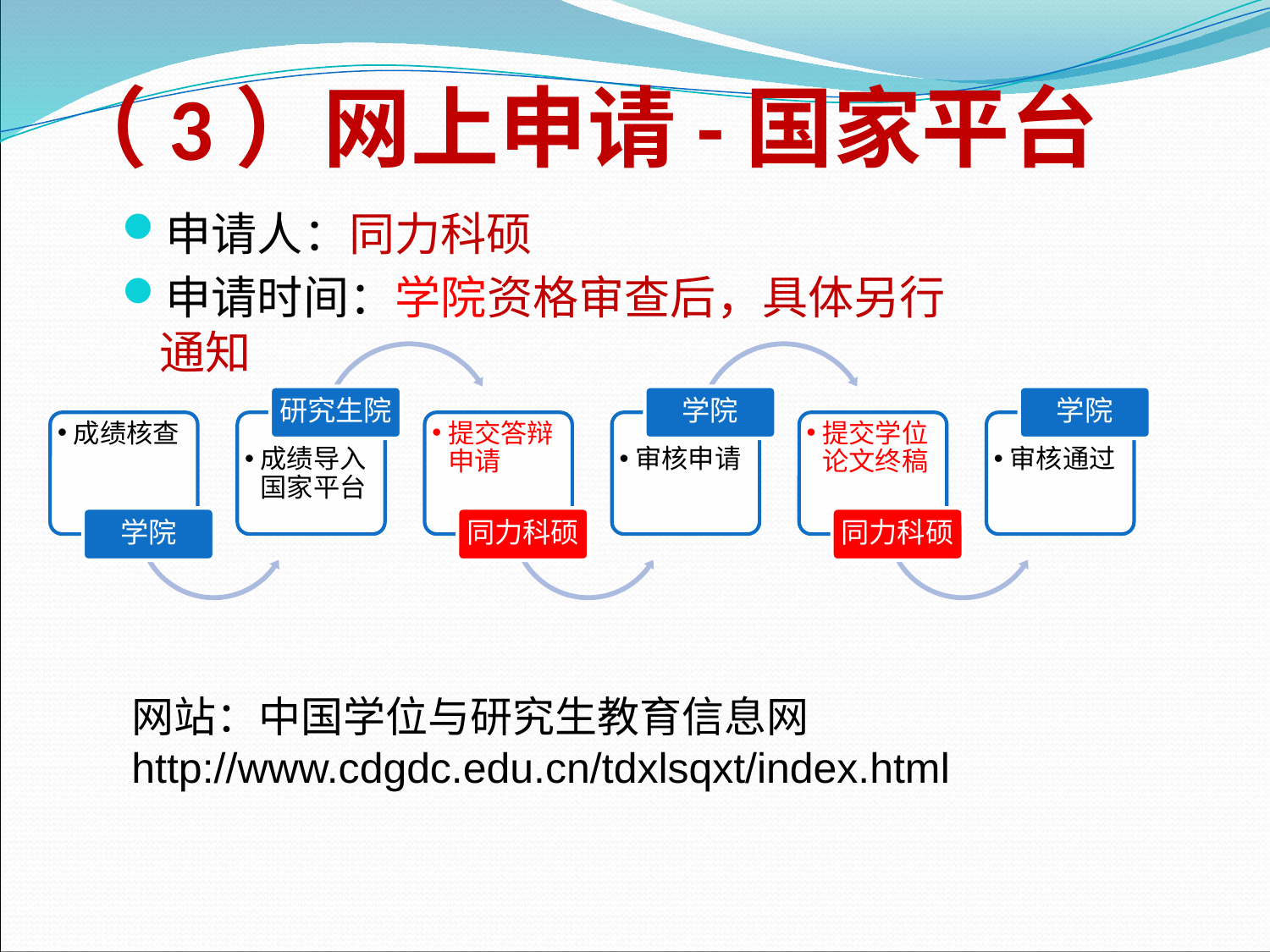

# （3）网上申请-国家平台
成绩核查
学院
成绩导入国家平台
研究生院
提交答辩申请
同力科硕
审核申请
学院
提交学位论文终稿
同力科硕
审核通过
学院
申请人：同力科硕
申请时间：学院资格审查后，具体另行通知
网站：中国学位与研究生教育信息网
http://www.cdgdc.edu.cn/tdxlsqxt/index.html